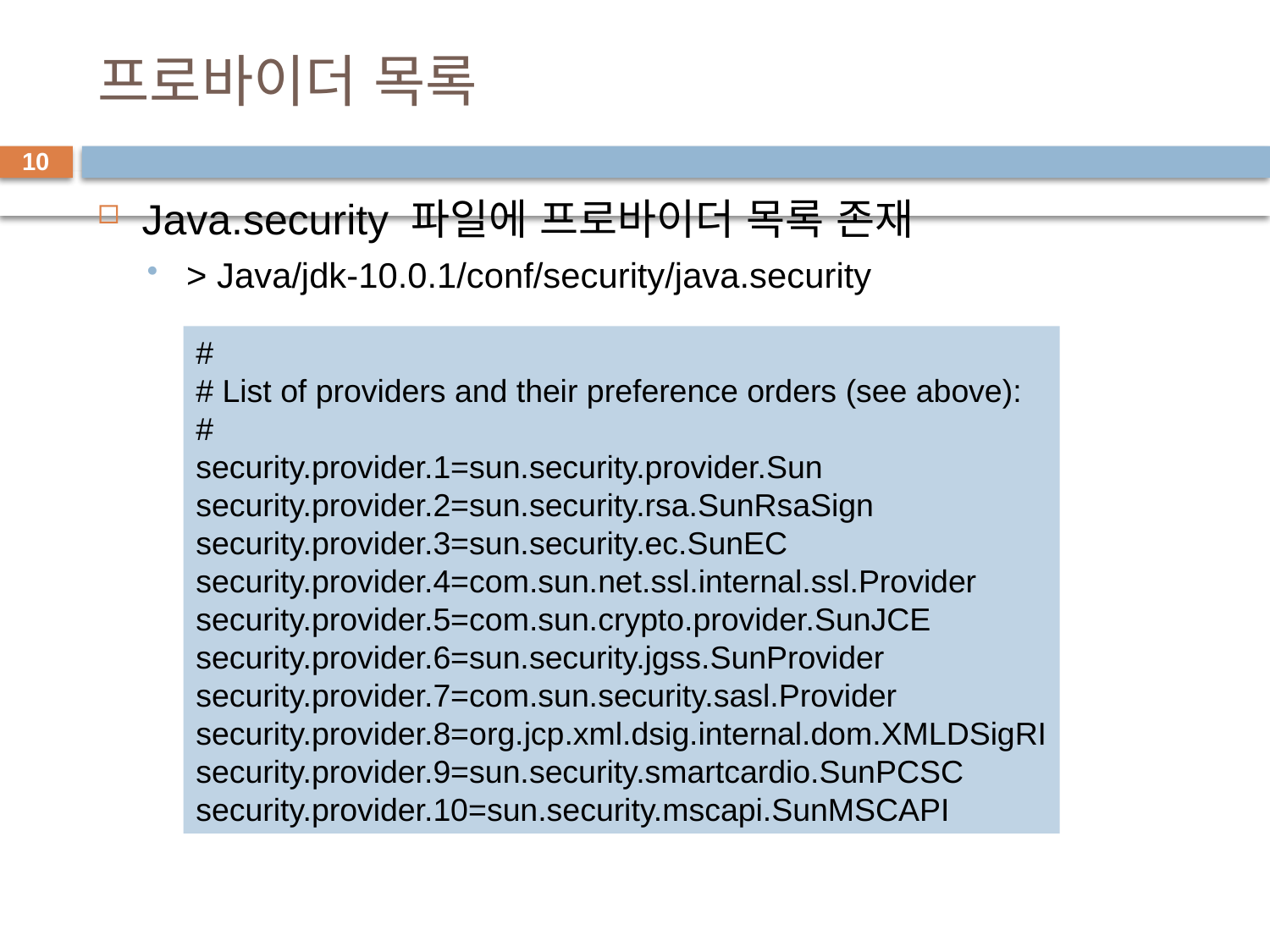

# 프로바이더 목록
10
Java.security 파일에 프로바이더 목록 존재
> Java/jdk-10.0.1/conf/security/java.security
#
# List of providers and their preference orders (see above):
#
security.provider.1=sun.security.provider.Sun
security.provider.2=sun.security.rsa.SunRsaSign
security.provider.3=sun.security.ec.SunEC
security.provider.4=com.sun.net.ssl.internal.ssl.Provider
security.provider.5=com.sun.crypto.provider.SunJCE
security.provider.6=sun.security.jgss.SunProvider
security.provider.7=com.sun.security.sasl.Provider
security.provider.8=org.jcp.xml.dsig.internal.dom.XMLDSigRI
security.provider.9=sun.security.smartcardio.SunPCSC
security.provider.10=sun.security.mscapi.SunMSCAPI